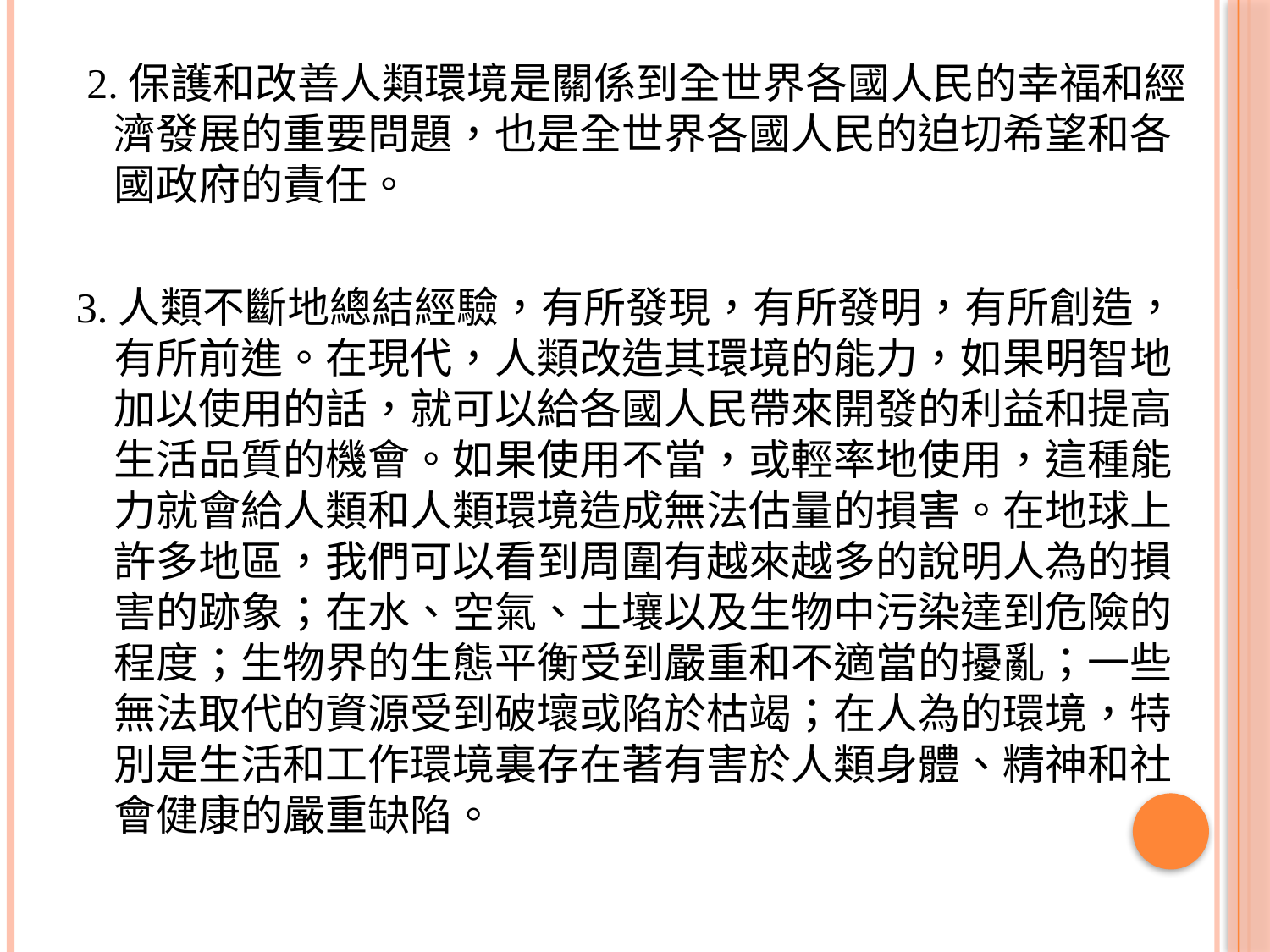

2.保護和改善人類環境是關係到全世界各國人民的幸福和經濟發展的重要問題，也是全世界各國人民的迫切希望和各國政府的責任。

3.人類不斷地總結經驗，有所發現，有所發明，有所創造，有所前進。在現代，人類改造其環境的能力，如果明智地加以使用的話，就可以給各國人民帶來開發的利益和提高生活品質的機會。如果使用不當，或輕率地使用，這種能力就會給人類和人類環境造成無法估量的損害。在地球上許多地區，我們可以看到周圍有越來越多的說明人為的損害的跡象；在水、空氣、土壤以及生物中污染達到危險的程度；生物界的生態平衡受到嚴重和不適當的擾亂；一些無法取代的資源受到破壞或陷於枯竭；在人為的環境，特別是生活和工作環境裏存在著有害於人類身體、精神和社會健康的嚴重缺陷。